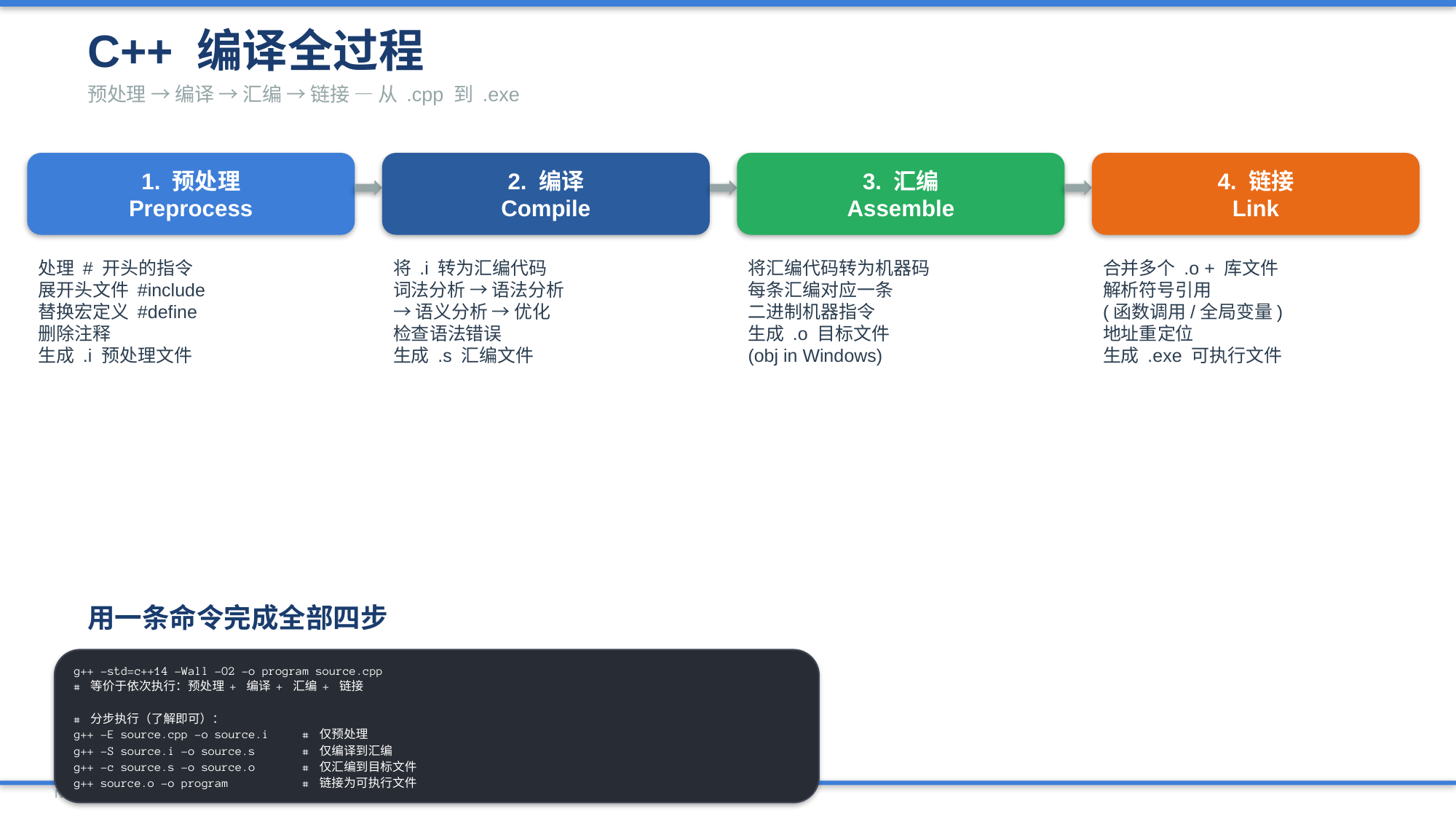

C++ 编译全过程
预处理 → 编译 → 汇编 → 链接 — 从 .cpp 到 .exe
1. 预处理
Preprocess
2. 编译
Compile
3. 汇编
Assemble
4. 链接
Link

处理 # 开头的指令
展开头文件 #include
替换宏定义 #define
删除注释
生成 .i 预处理文件
将 .i 转为汇编代码
词法分析 → 语法分析
→ 语义分析 → 优化
检查语法错误
生成 .s 汇编文件
将汇编代码转为机器码
每条汇编对应一条
二进制机器指令
生成 .o 目标文件
(obj in Windows)
合并多个 .o + 库文件
解析符号引用
(函数调用/全局变量)
地址重定位
生成 .exe 可执行文件
用一条命令完成全部四步
g++ -std=c++14 -Wall -O2 -o program source.cpp
# 等价于依次执行：预处理 + 编译 + 汇编 + 链接

# 分步执行（了解即可）：
g++ -E source.cpp -o source.i     # 仅预处理
g++ -S source.i -o source.s       # 仅编译到汇编
g++ -c source.s -o source.o       # 仅汇编到目标文件
g++ source.o -o program           # 链接为可执行文件

NOI 2025 大纲解读  |  PPT 06